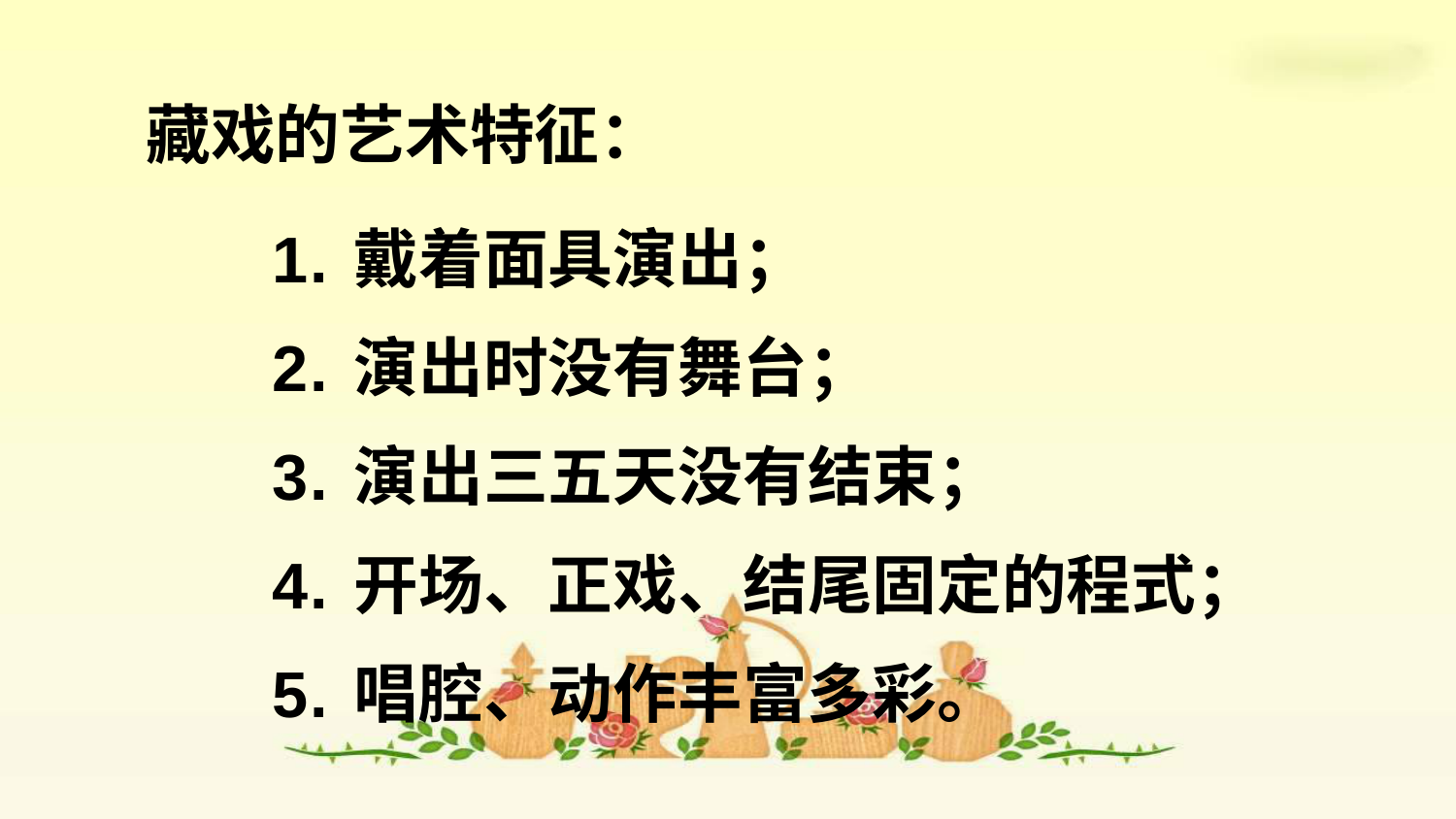

藏戏的艺术特征：
戴着面具演出；
演出时没有舞台；
演出三五天没有结束；
开场、正戏、结尾固定的程式；
唱腔、动作丰富多彩。